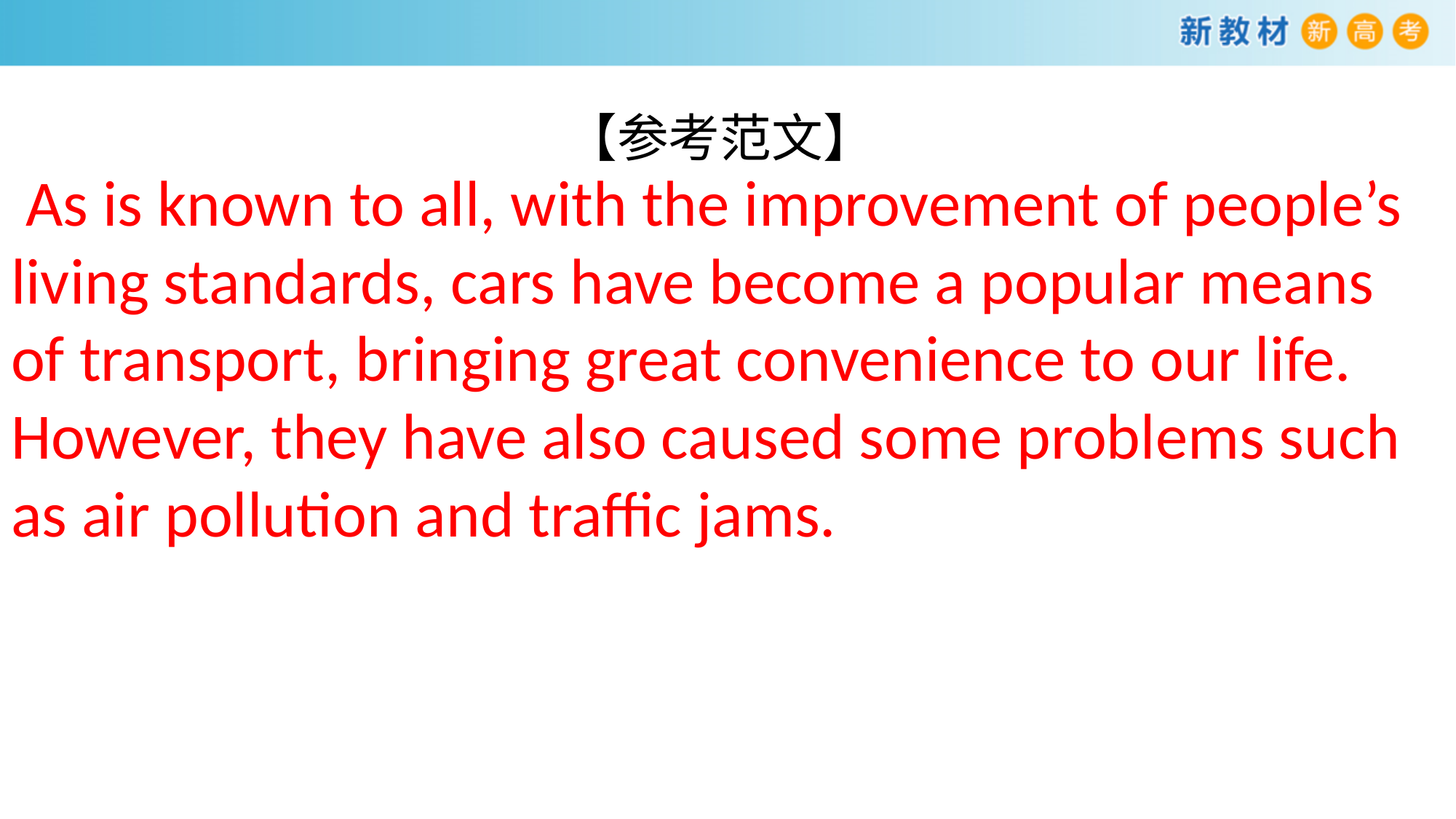

# 【参考范文】
 As is known to all, with the improvement of people’s living standards, cars have become a popular means of transport, bringing great convenience to our life. However, they have also caused some problems such as air pollution and traffic jams.